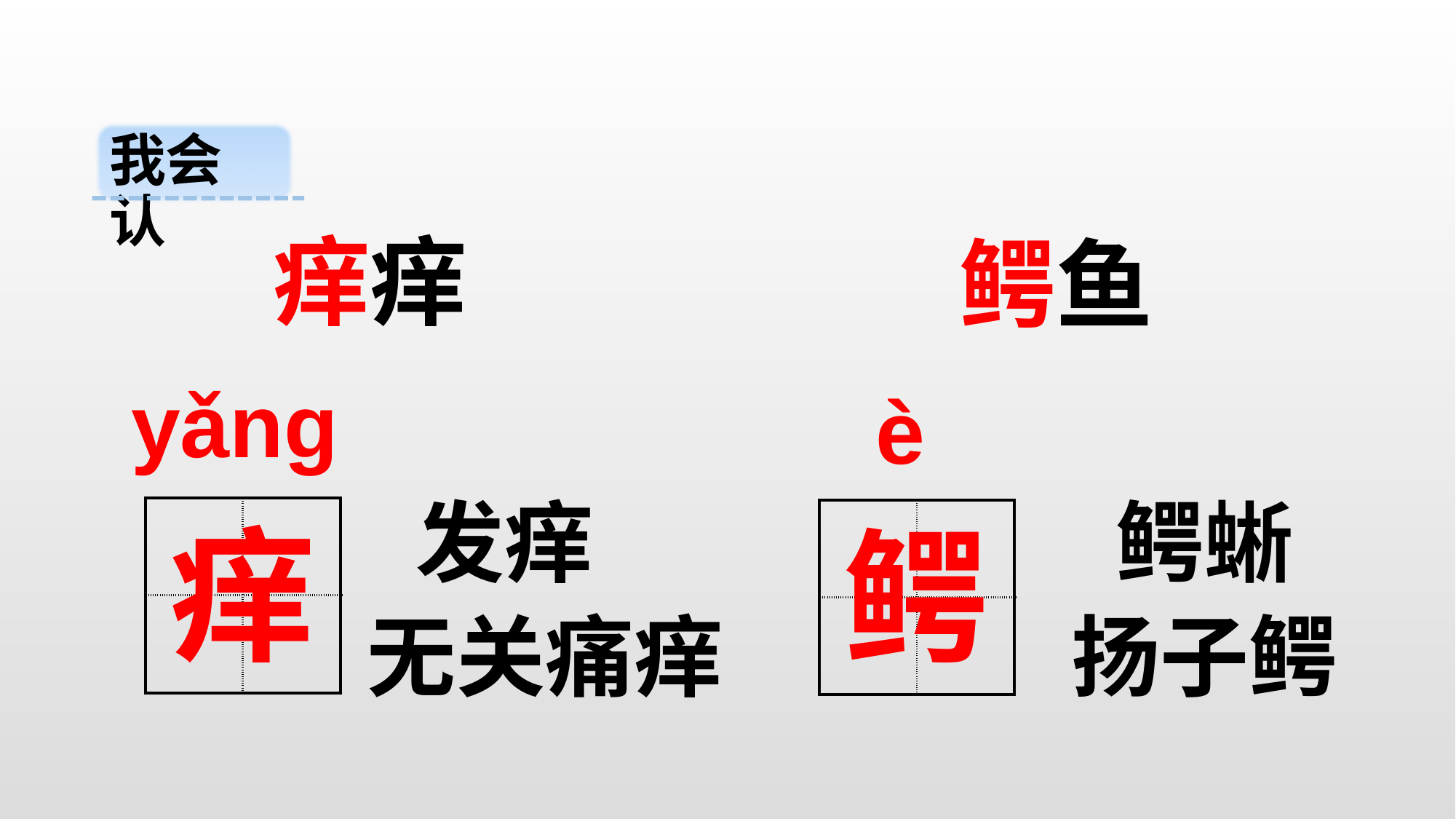

我会认

痒痒
 鳄鱼
yǎng
è
  发痒
鳄蜥
|  |  |
| --- | --- |
|  |  |
痒
|  |  |
| --- | --- |
|  |  |
鳄
无关痛痒
扬子鳄